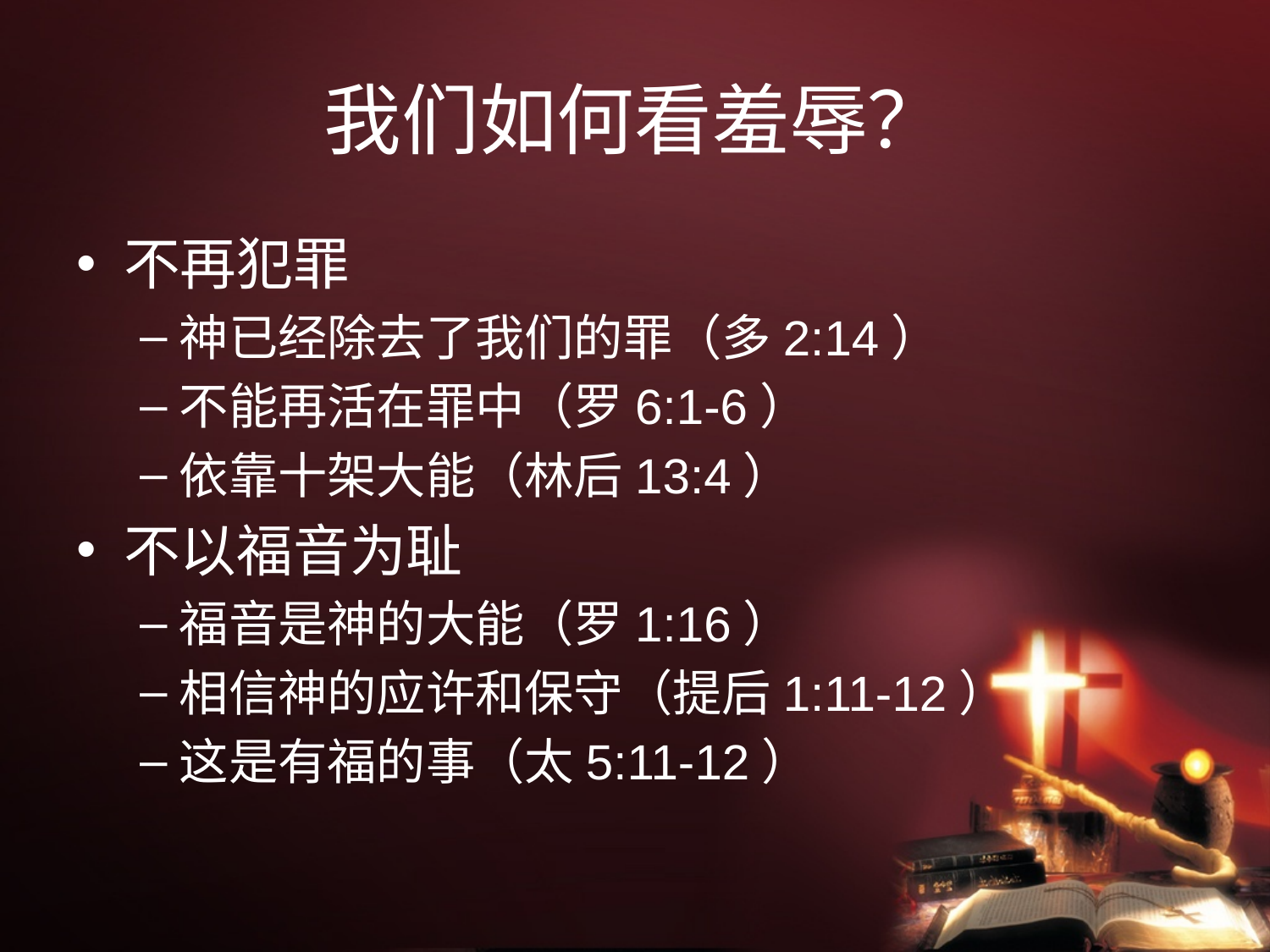

# 我们如何看羞辱？
不再犯罪
神已经除去了我们的罪（多2:14）
不能再活在罪中（罗6:1-6）
依靠十架大能（林后13:4）
不以福音为耻
福音是神的大能（罗1:16）
相信神的应许和保守（提后1:11-12）
这是有福的事（太5:11-12）